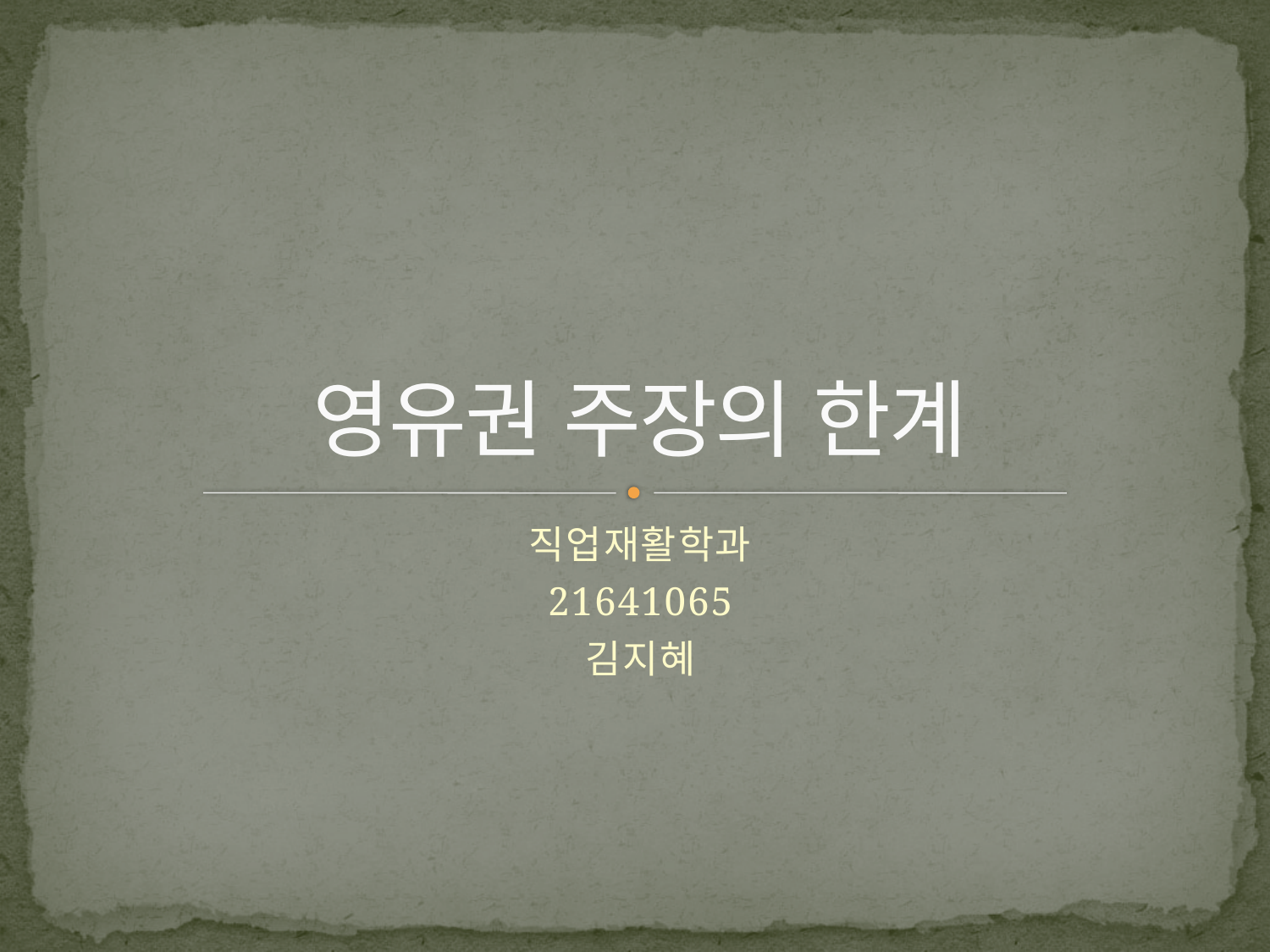

# 영유권 주장의 한계
직업재활학과
21641065
김지혜